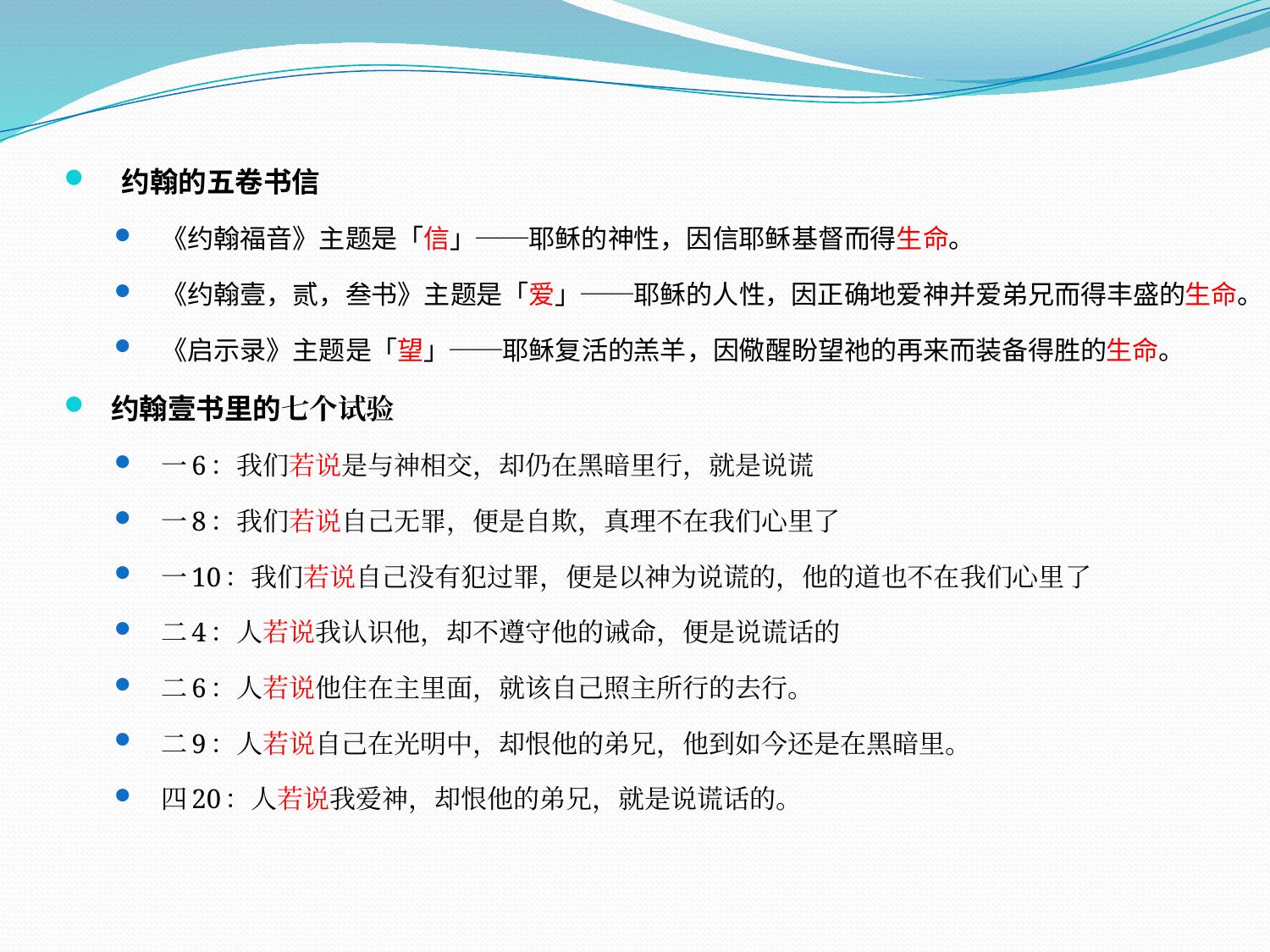

约翰的五卷书信
《约翰福音》主题是「信」──耶稣的神性，因信耶稣基督而得生命。
《约翰壹，贰，叁书》主题是「爱」──耶稣的人性，因正确地爱神并爱弟兄而得丰盛的生命。
《启示录》主题是「望」──耶稣复活的羔羊，因儆醒盼望祂的再来而装备得胜的生命。
约翰壹书里的七个试验
一6：我们若说是与神相交，却仍在黑暗里行，就是说谎
一8：我们若说自己无罪，便是自欺，真理不在我们心里了
一10：我们若说自己没有犯过罪，便是以神为说谎的，他的道也不在我们心里了
二4：人若说我认识他，却不遵守他的诫命，便是说谎话的
二6：人若说他住在主里面，就该自己照主所行的去行。
二9：人若说自己在光明中，却恨他的弟兄，他到如今还是在黑暗里。
四20：人若说我爱神，却恨他的弟兄，就是说谎话的。